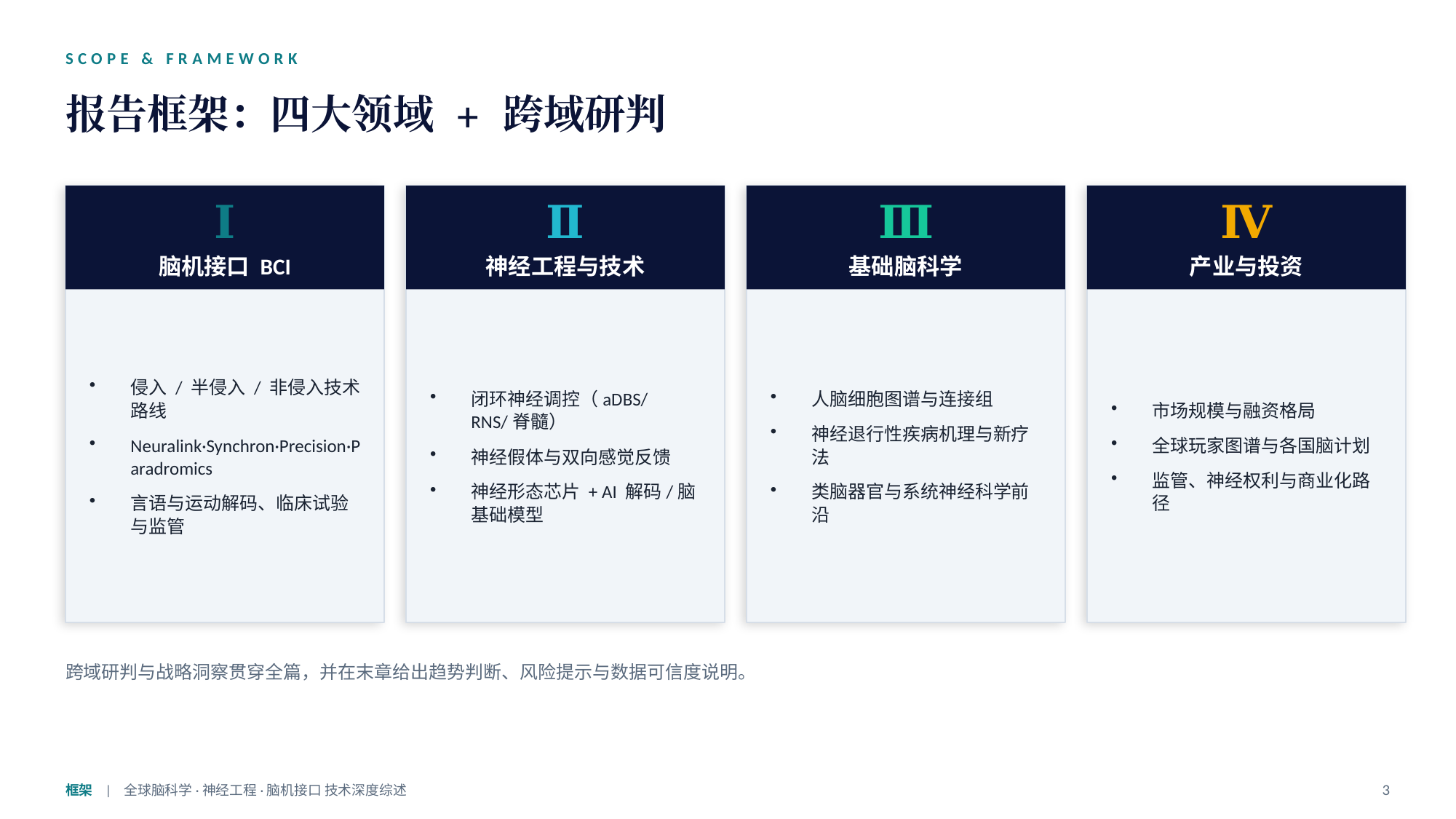

SCOPE & FRAMEWORK
报告框架：四大领域 + 跨域研判

Ⅰ
Ⅱ
Ⅲ
Ⅳ
脑机接口 BCI
神经工程与技术
基础脑科学
产业与投资
侵入 / 半侵入 / 非侵入技术路线
Neuralink·Synchron·Precision·Paradromics
言语与运动解码、临床试验与监管
闭环神经调控（aDBS/RNS/脊髓）
神经假体与双向感觉反馈
神经形态芯片 + AI 解码/脑基础模型
人脑细胞图谱与连接组
神经退行性疾病机理与新疗法
类脑器官与系统神经科学前沿
市场规模与融资格局
全球玩家图谱与各国脑计划
监管、神经权利与商业化路径
跨域研判与战略洞察贯穿全篇，并在末章给出趋势判断、风险提示与数据可信度说明。
框架   |   全球脑科学·神经工程·脑机接口 技术深度综述
3